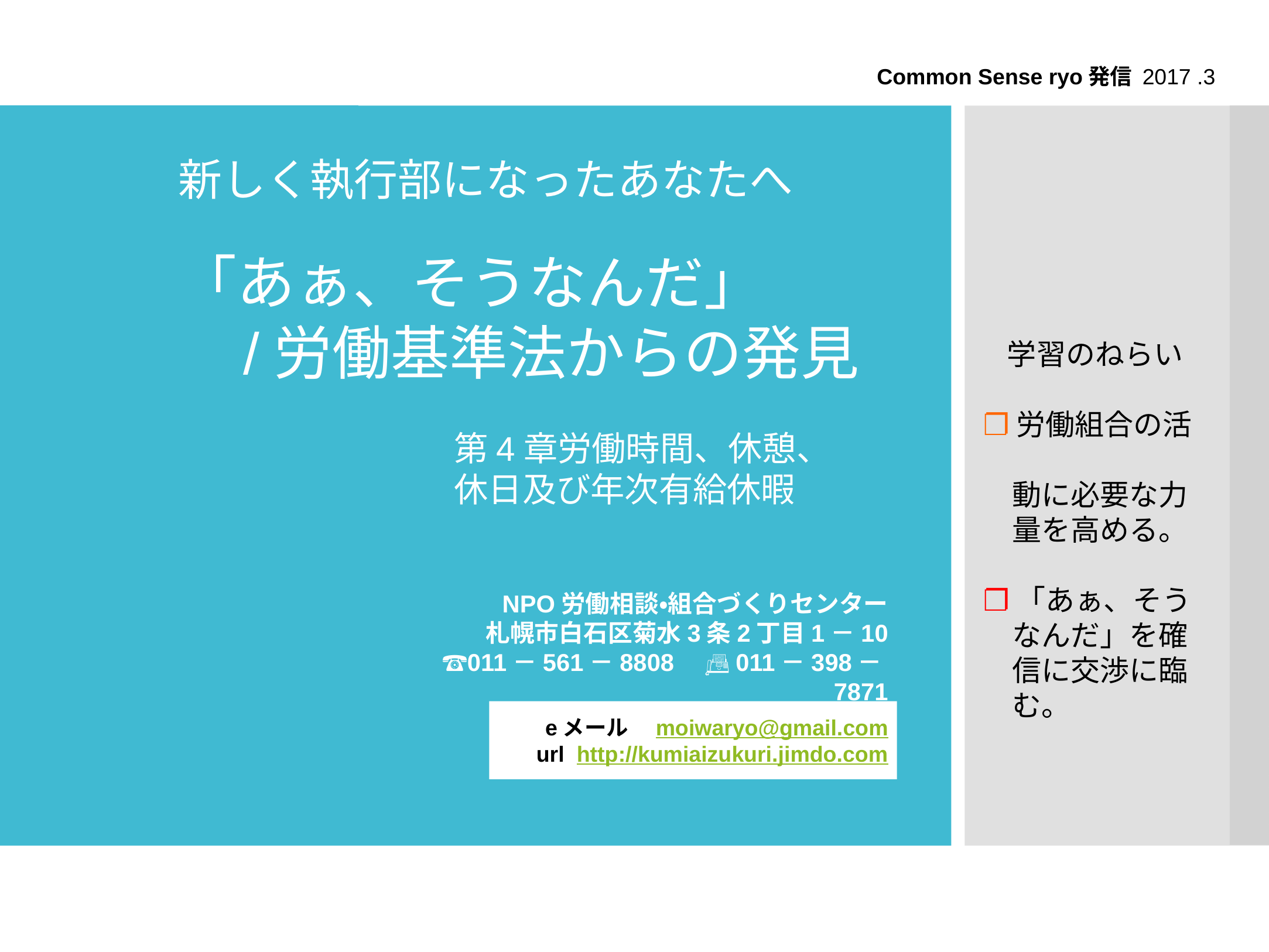

Common Sense ryo発信 2017 .3
新しく執行部になったあなたへ

　　　「あぁ、そうなんだ」
　　/労働基準法からの発見
学習のねらい

❐労働組合の活
　動に必要な力
　量を高める。
❐「あぁ、そう
　なんだ」を確
　信に交渉に臨
　む。

第4章労働時間、休憩、
休日及び年次有給休暇

NPO労働相談・組合づくりセンター
札幌市白石区菊水3条2丁目1－10
☎011－561－8808　📠011－398－7871

eメール　moiwaryo@gmail.com
url  http://kumiaizukuri.jimdo.com